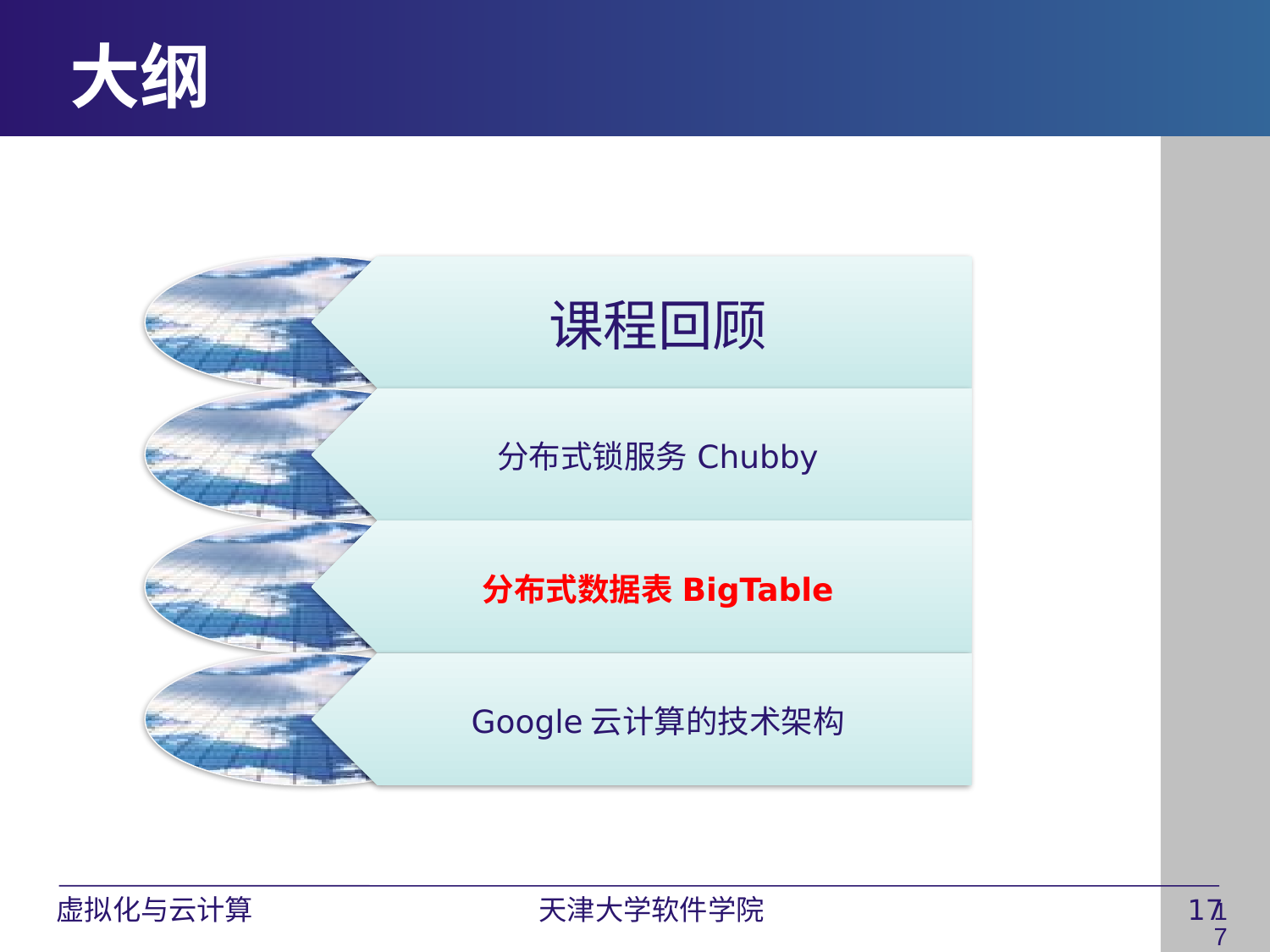

大纲
课程回顾
分布式锁服务Chubby
分布式数据表BigTable
Google云计算的技术架构
分布式数据表BigTable
# Goolge的云计算
17